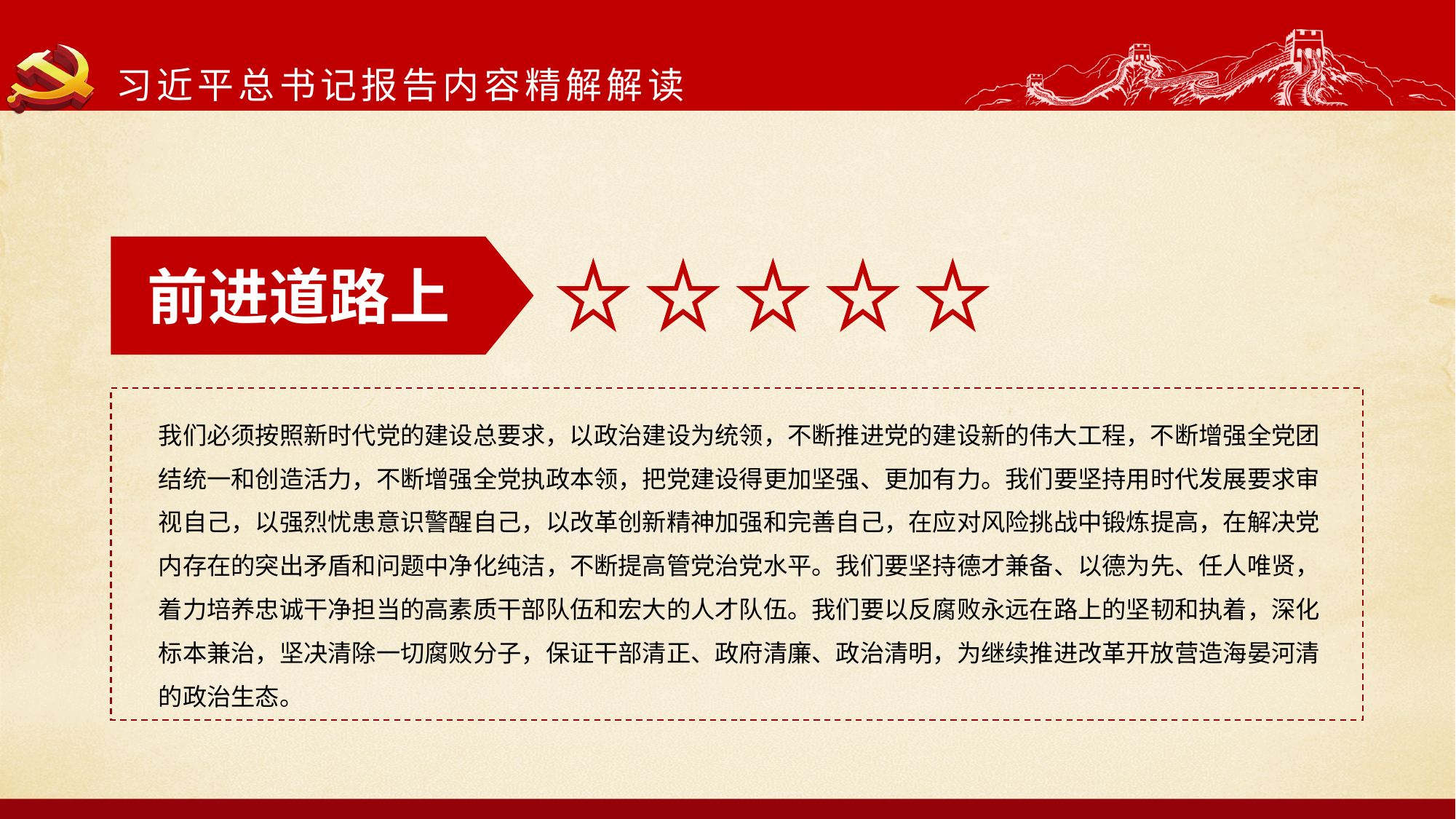

习近平总书记报告内容精解解读

前进道路上

我们必须按照新时代党的建设总要求，以政治建设为统领，不断推进党的建设新的伟大工程，不断增强全党团结统一和创造活力，不断增强全党执政本领，把党建设得更加坚强、更加有力。我们要坚持用时代发展要求审视自己，以强烈忧患意识警醒自己，以改革创新精神加强和完善自己，在应对风险挑战中锻炼提高，在解决党内存在的突出矛盾和问题中净化纯洁，不断提高管党治党水平。我们要坚持德才兼备、以德为先、任人唯贤，着力培养忠诚干净担当的高素质干部队伍和宏大的人才队伍。我们要以反腐败永远在路上的坚韧和执着，深化标本兼治，坚决清除一切腐败分子，保证干部清正、政府清廉、政治清明，为继续推进改革开放营造海晏河清的政治生态。